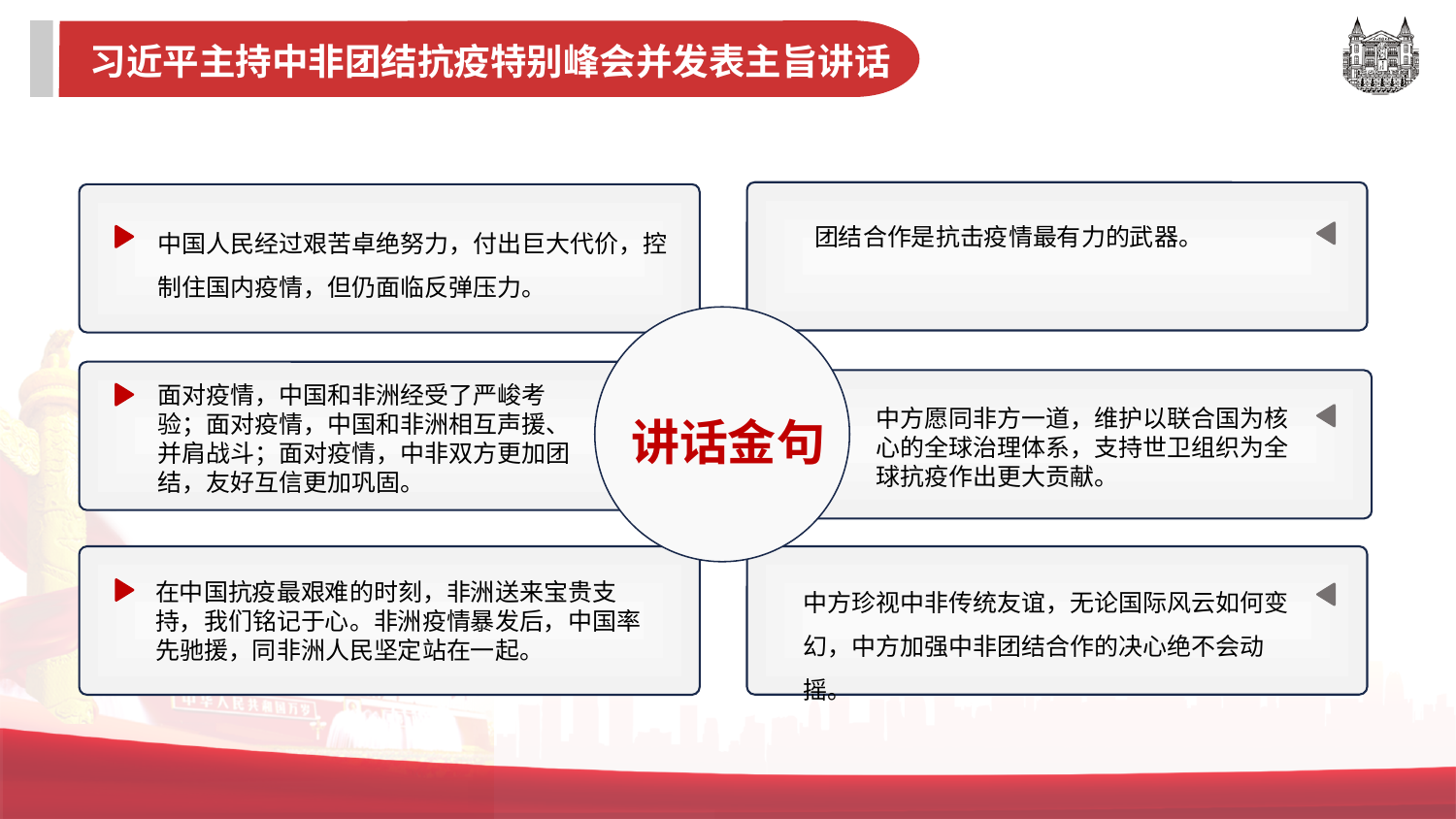

习近平主持中非团结抗疫特别峰会并发表主旨讲话

中国人民经过艰苦卓绝努力，付出巨大代价，控制住国内疫情，但仍面临反弹压力。
团结合作是抗击疫情最有力的武器。

讲话金句

面对疫情，中国和非洲经受了严峻考验；面对疫情，中国和非洲相互声援、并肩战斗；面对疫情，中非双方更加团结，友好互信更加巩固。

中方愿同非方一道，维护以联合国为核心的全球治理体系，支持世卫组织为全球抗疫作出更大贡献。

中方珍视中非传统友谊，无论国际风云如何变幻，中方加强中非团结合作的决心绝不会动摇。
在中国抗疫最艰难的时刻，非洲送来宝贵支持，我们铭记于心。非洲疫情暴发后，中国率先驰援，同非洲人民坚定站在一起。